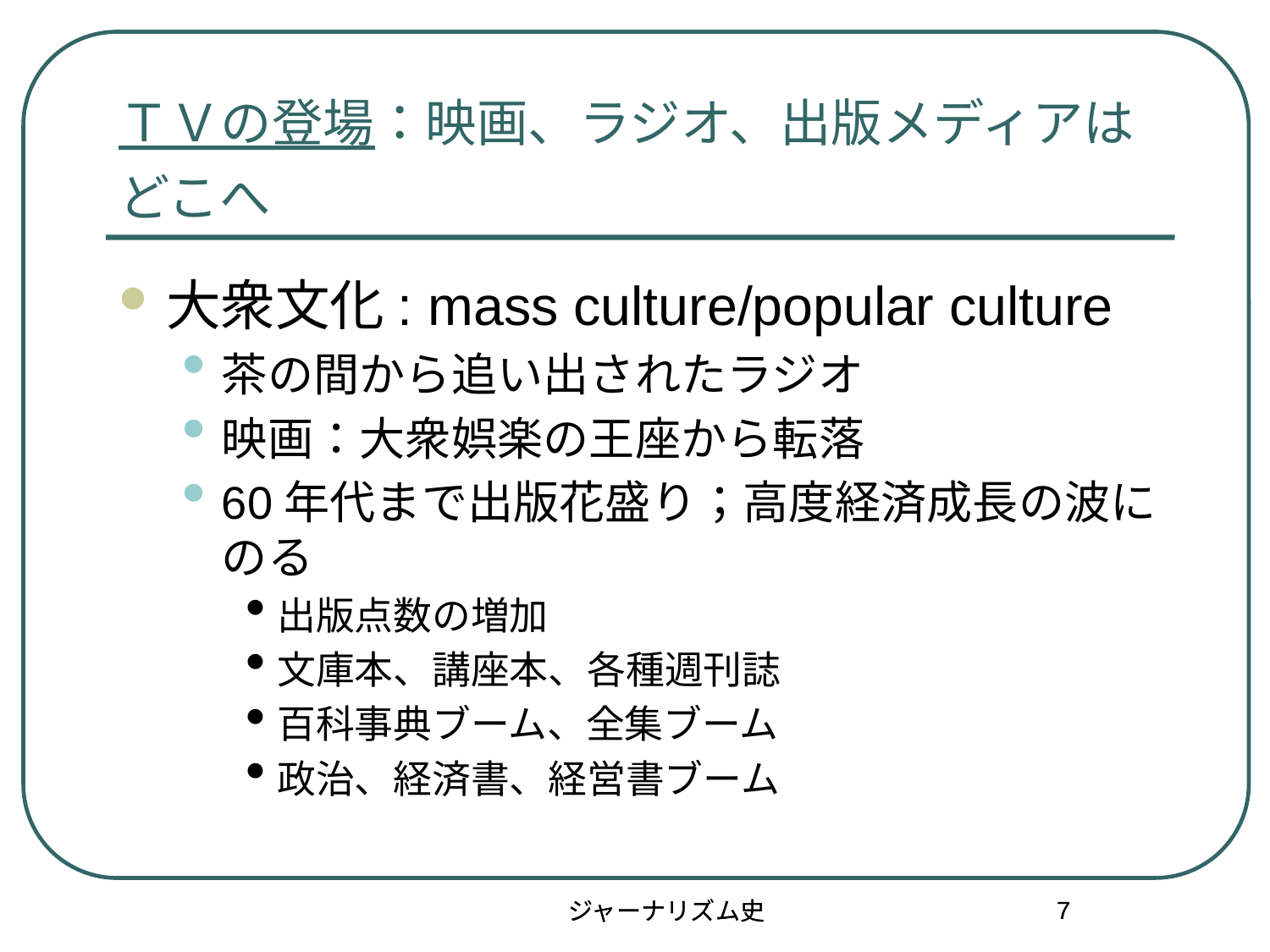

ＴＶの登場：映画、ラジオ、出版メディアはどこへ
大衆文化: mass culture/popular culture
茶の間から追い出されたラジオ
映画：大衆娯楽の王座から転落
60年代まで出版花盛り；高度経済成長の波にのる
出版点数の増加
文庫本、講座本、各種週刊誌
百科事典ブーム、全集ブーム
政治、経済書、経営書ブーム
7
7
ジャーナリズム史
ジャーナリズム史